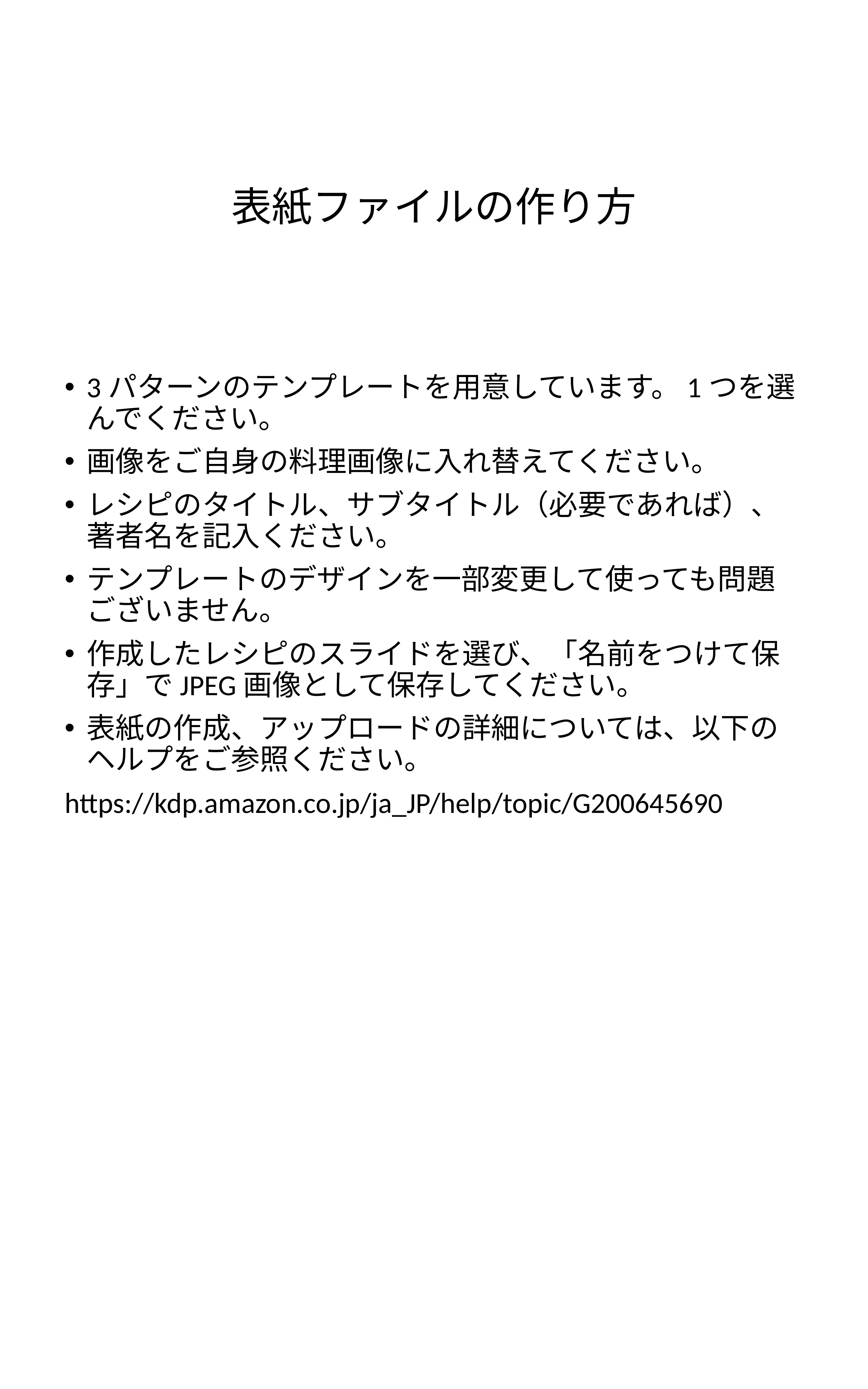

# 表紙ファイルの作り方
3パターンのテンプレートを用意しています。1つを選んでください。
画像をご自身の料理画像に入れ替えてください。
レシピのタイトル、サブタイトル（必要であれば）、著者名を記入ください。
テンプレートのデザインを一部変更して使っても問題ございません。
作成したレシピのスライドを選び、「名前をつけて保存」でJPEG画像として保存してください。
表紙の作成、アップロードの詳細については、以下のヘルプをご参照ください。
https://kdp.amazon.co.jp/ja_JP/help/topic/G200645690